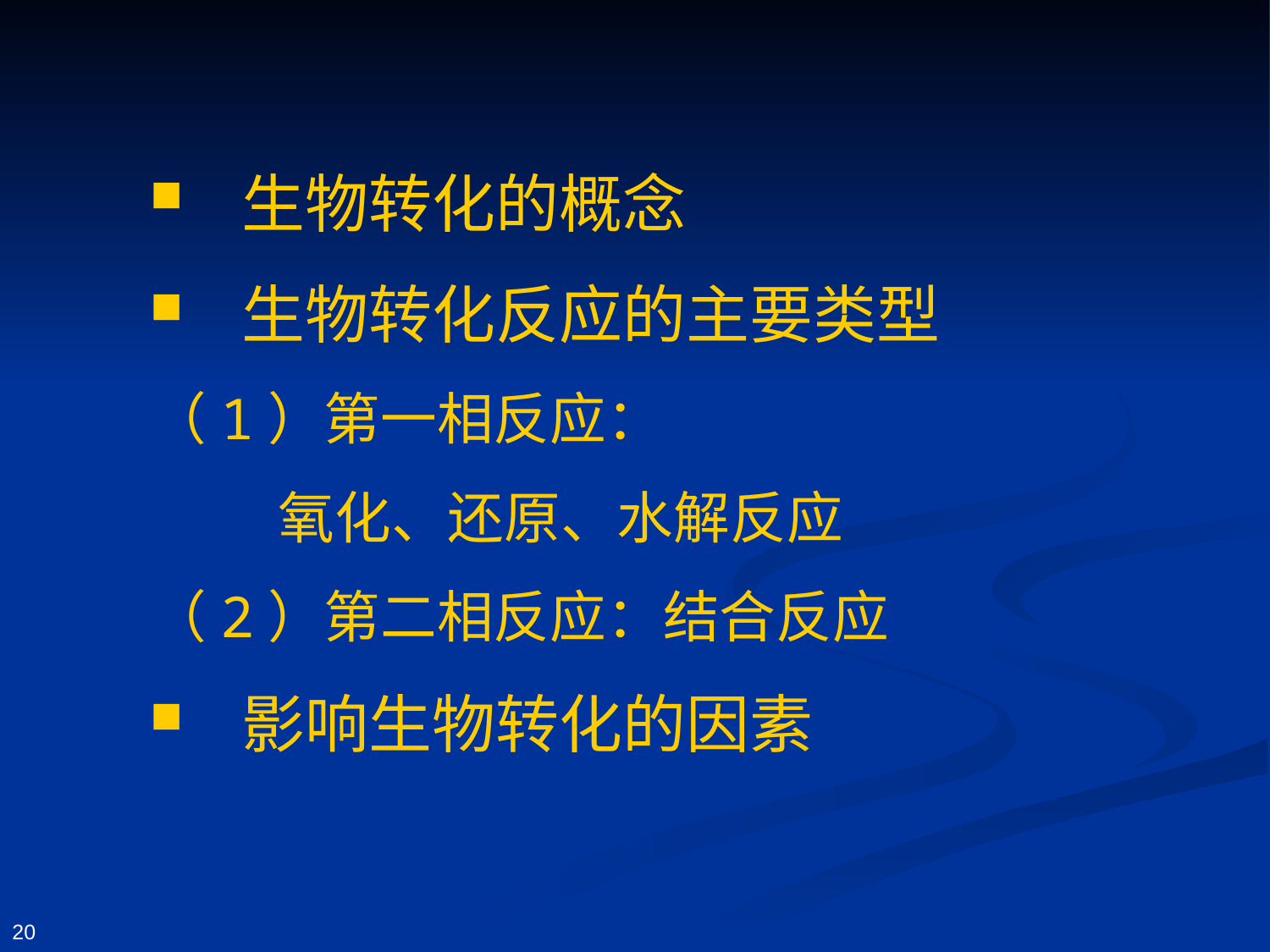

生物转化的概念
  生物转化反应的主要类型
（1）第一相反应：
         氧化、还原、水解反应
（2）第二相反应：结合反应
  影响生物转化的因素
20